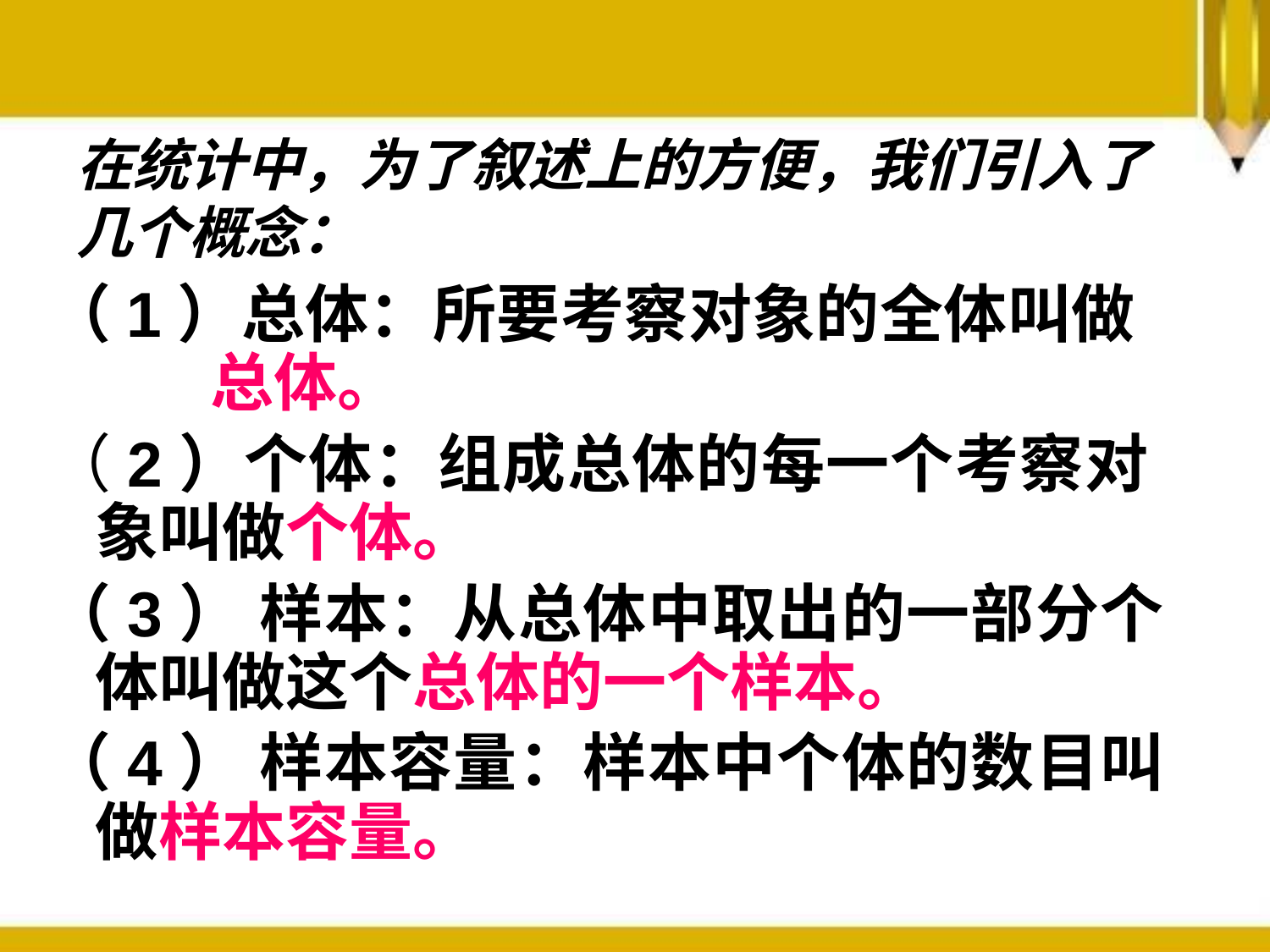

# 在统计中，为了叙述上的方便，我们引入了几个概念：
（1）总体：所要考察对象的全体叫做           总体。
（2）个体：组成总体的每一个考察对  象叫做个体。
（3） 样本：从总体中取出的一部分个 体叫做这个总体的一个样本。
（4） 样本容量：样本中个体的数目叫做样本容量。